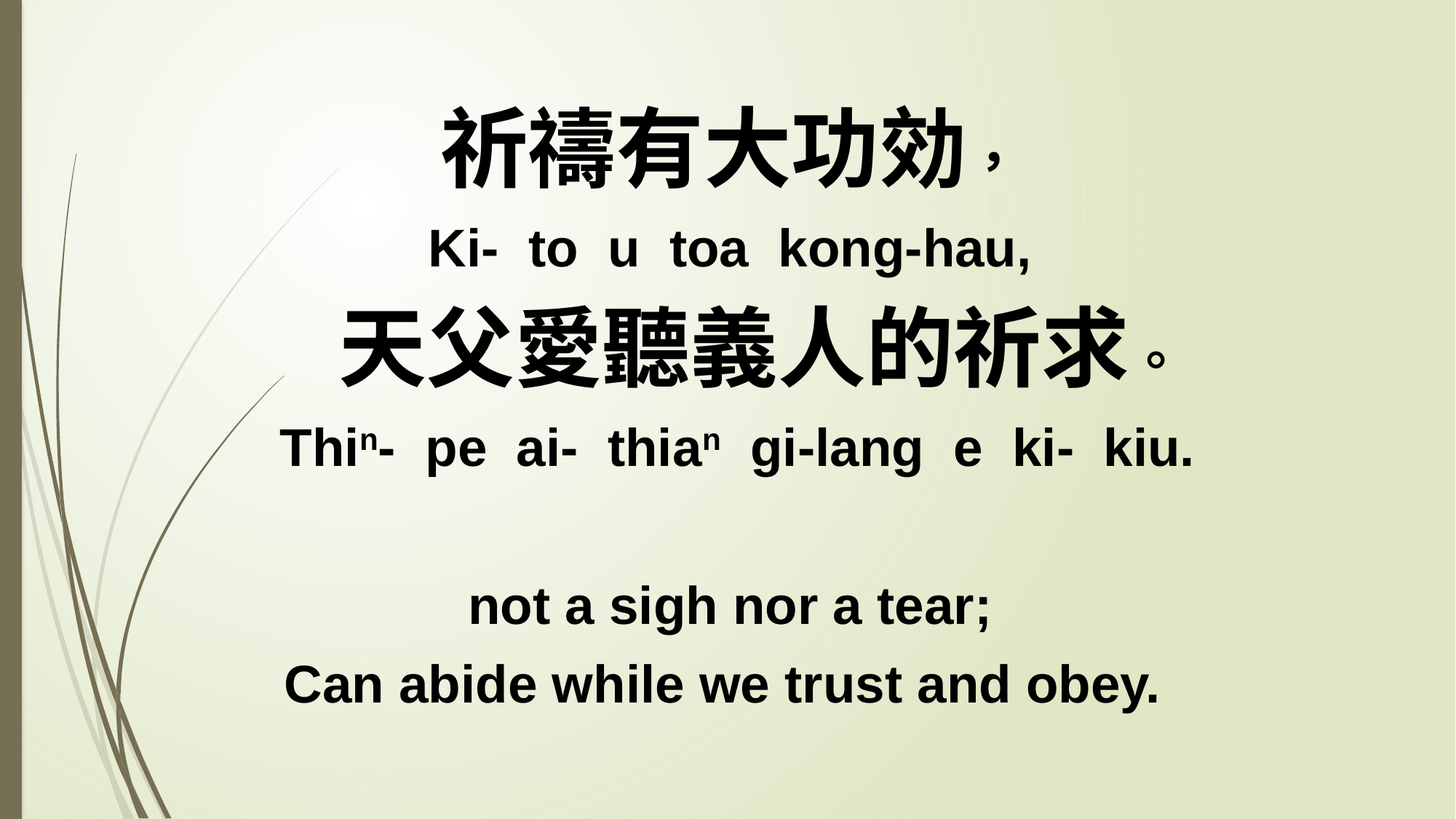

祈禱有大功効，
Ki-  to  u  toa  kong-hau,
  天父愛聽義人的祈求。
 Thin-  pe  ai-  thian  gi-lang  e  ki-  kiu.

not a sigh nor a tear;
Can abide while we trust and obey.